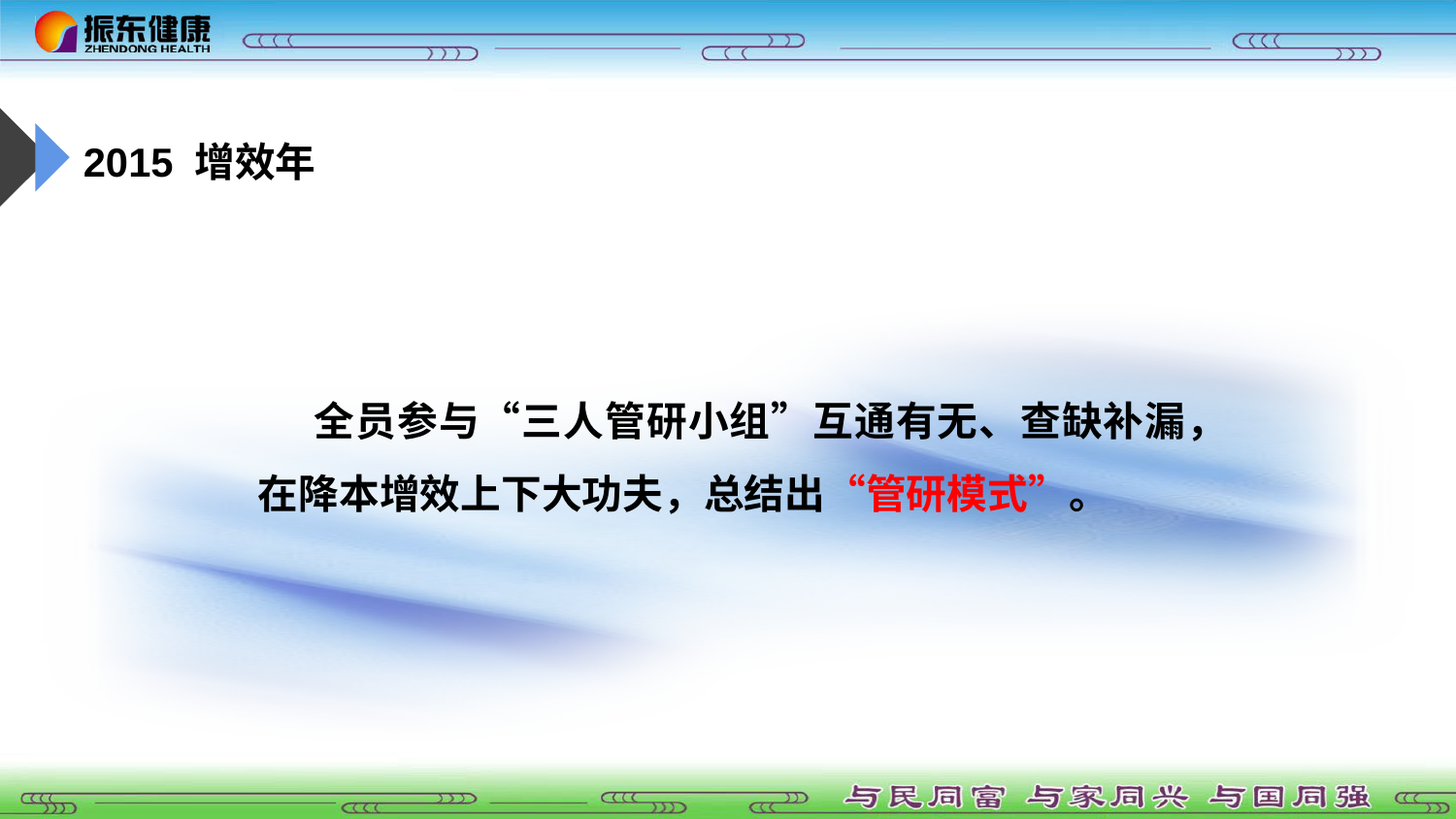

2015 增效年
     全员参与“三人管研小组”互通有无、查缺补漏，在降本增效上下大功夫，总结出“管研模式”。